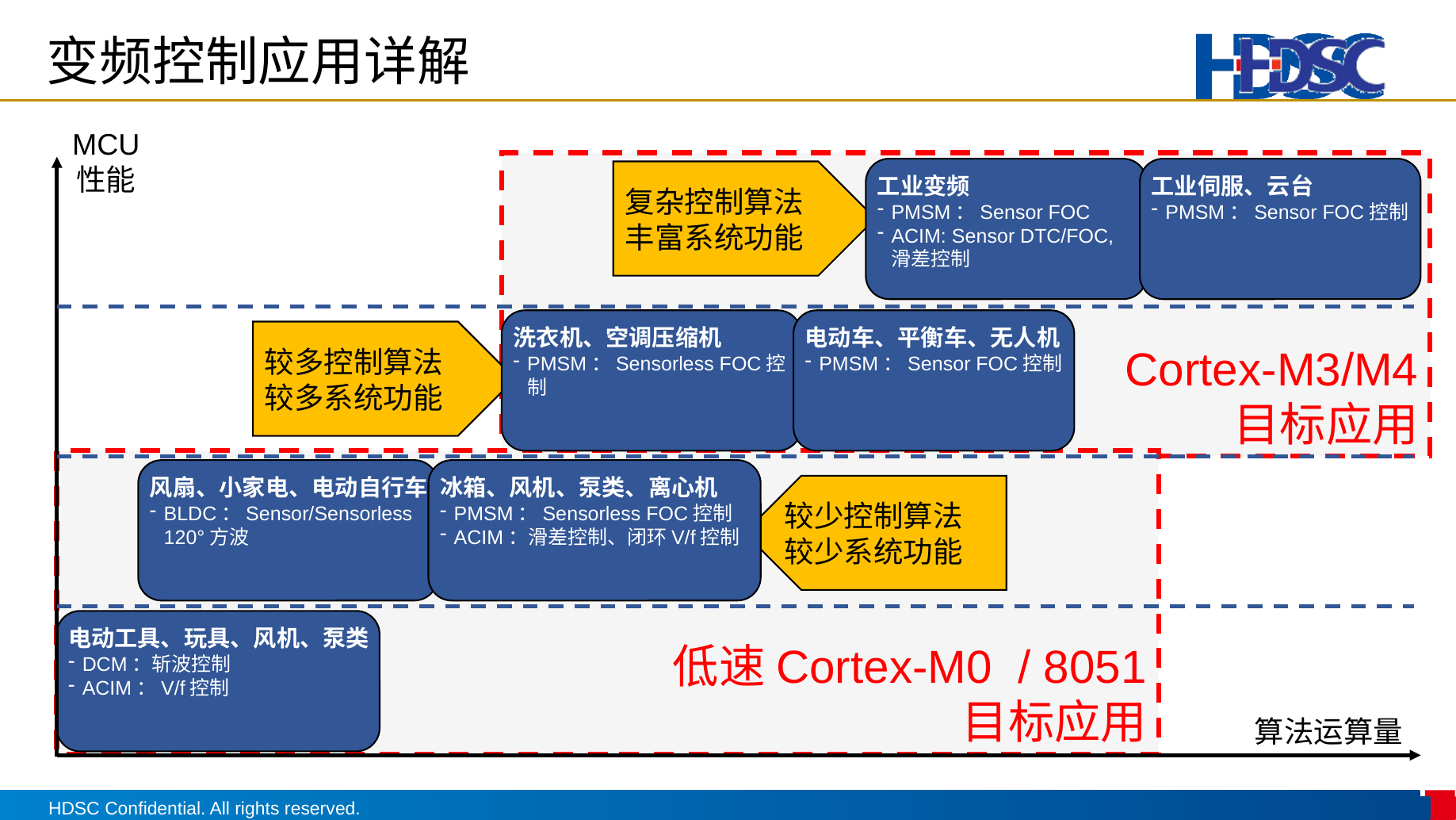

变频控制应用详解
MCU
性能
Cortex-M3/M4
目标应用
工业变频
PMSM：Sensor FOC
ACIM: Sensor DTC/FOC, 滑差控制
工业伺服、云台
PMSM：Sensor FOC控制
复杂控制算法
丰富系统功能
洗衣机、空调压缩机
PMSM：Sensorless FOC控制
电动车、平衡车、无人机
PMSM：Sensor FOC控制
较多控制算法
较多系统功能
低速Cortex-M0  / 8051
目标应用
风扇、小家电、电动自行车
BLDC：Sensor/Sensorless 120°方波

冰箱、风机、泵类、离心机
PMSM：Sensorless FOC控制
ACIM：滑差控制、闭环V/f控制
较少控制算法
较少系统功能
电动工具、玩具、风机、泵类
DCM：斩波控制
ACIM：V/f控制
算法运算量